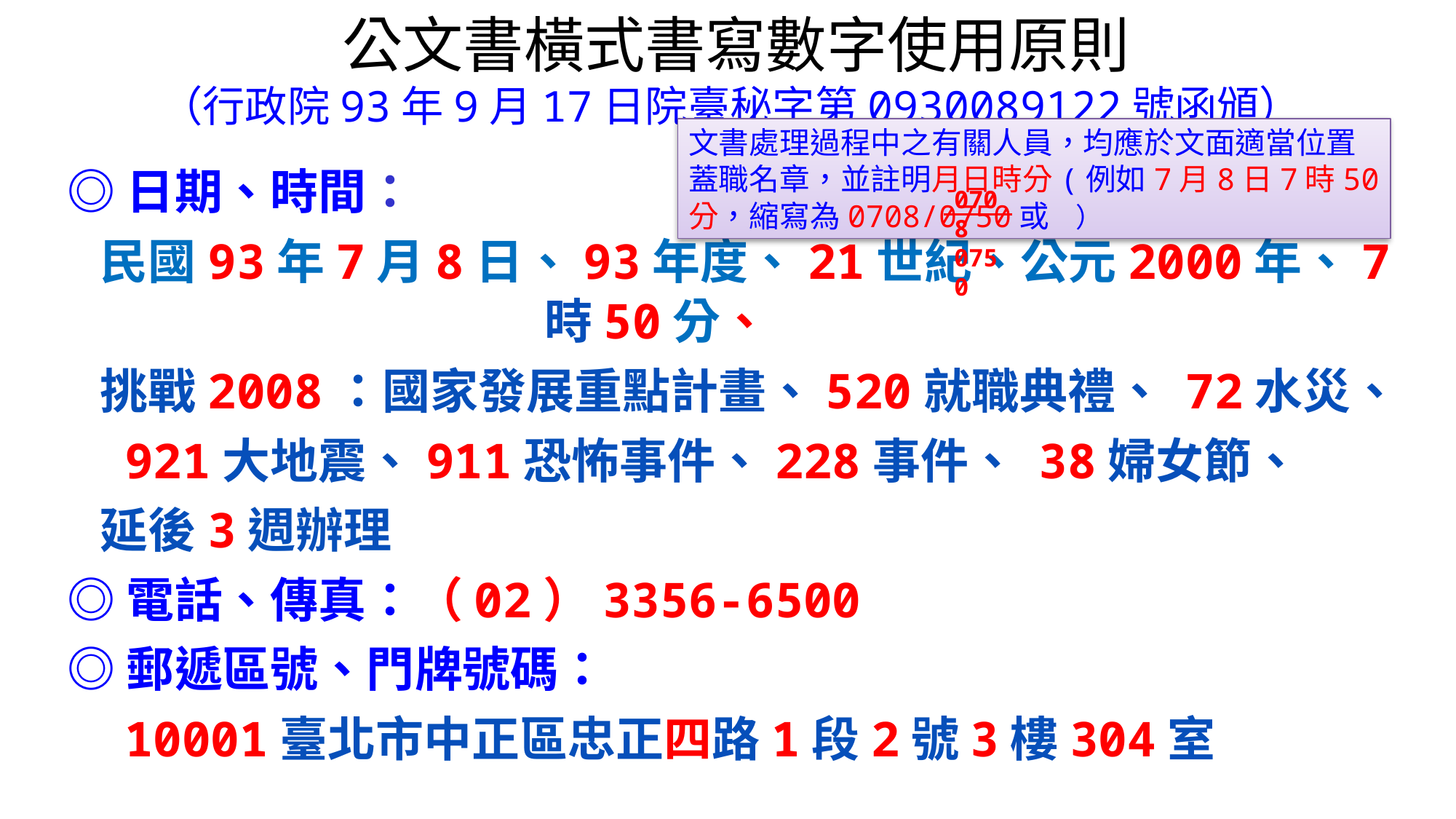

# 公文書橫式書寫數字使用原則 （行政院93年9月17日院臺秘字第0930089122號函頒）
文書處理過程中之有關人員，均應於文面適當位置蓋職名章，並註明月日時分(例如7月8日7時50分，縮寫為0708/0750或    ）
◎日期、時間：
  民國93年7月8日、93年度、21世紀、公元2000年、7時50分、
  挑戰2008：國家發展重點計畫、520就職典禮、 72水災、
  921大地震、911恐怖事件、228事件、 38婦女節、
  延後3週辦理
◎電話、傳真：（02）3356-6500
◎郵遞區號、門牌號碼：
  10001臺北市中正區忠正四路1段2號3樓304室

0708
0750